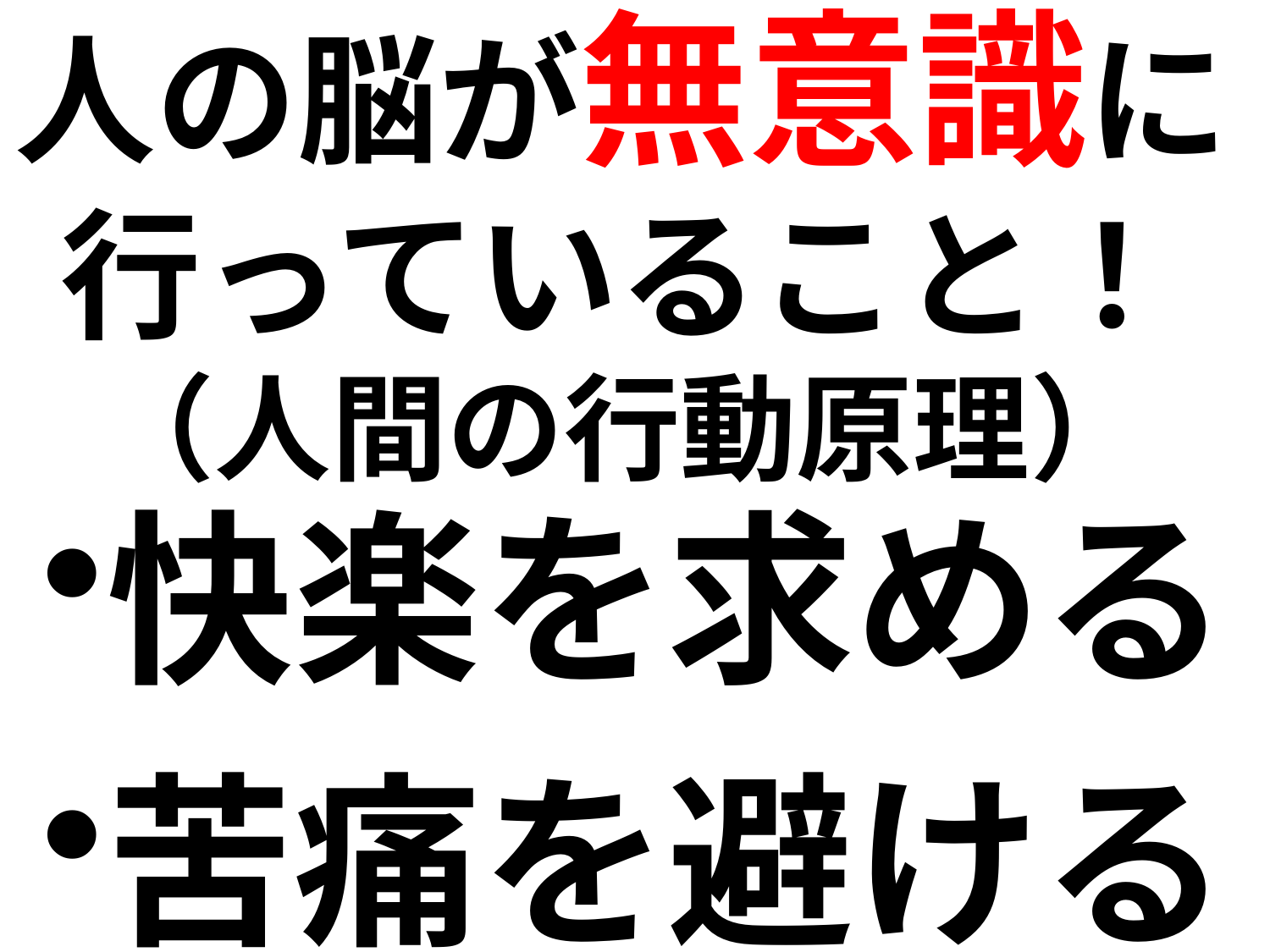

# 人の脳が無意識に 行っていること！ （人間の行動原理）
快楽を求める
苦痛を避ける